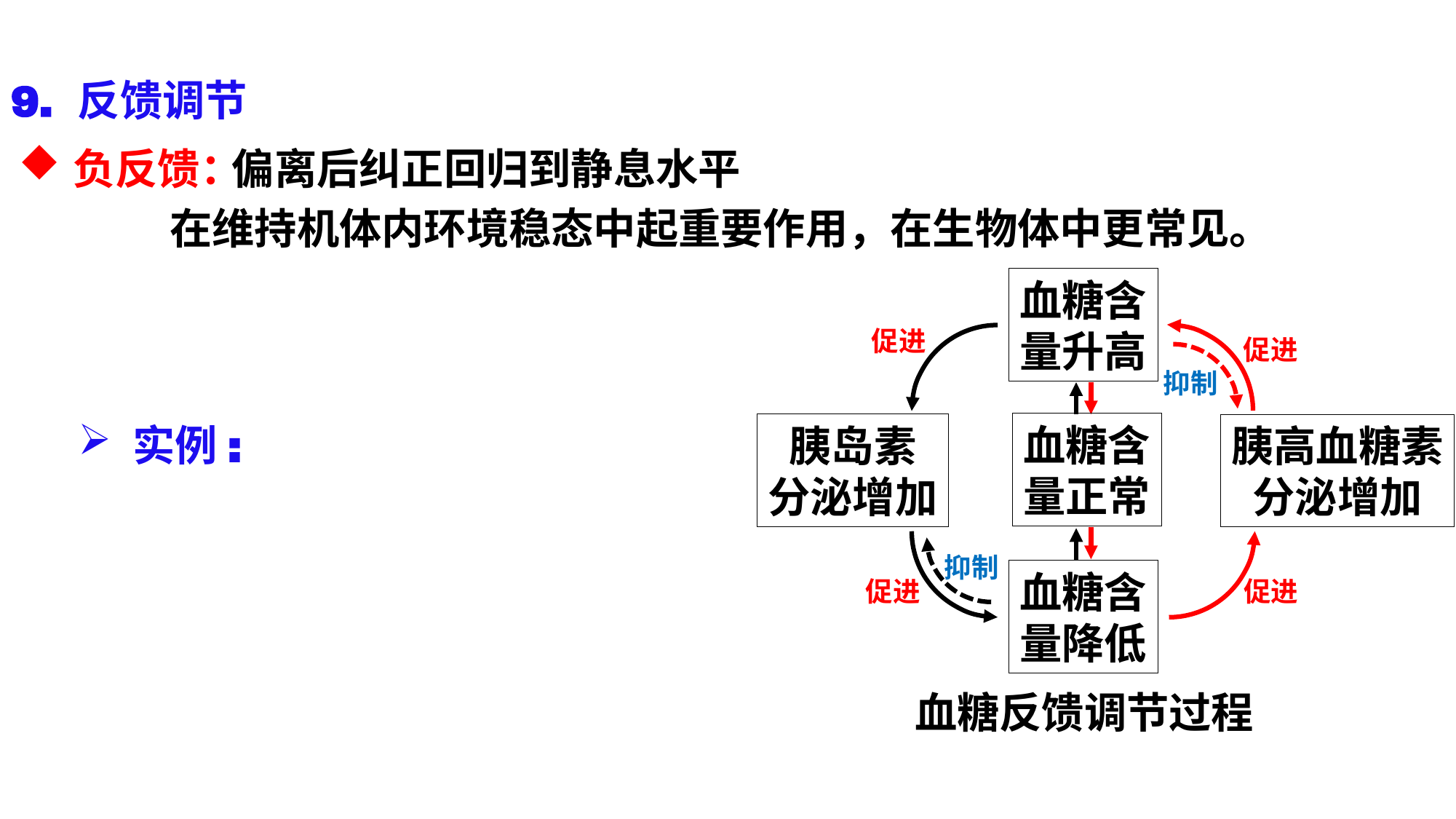

9. 反馈调节
偏离后纠正回归到静息水平
负反馈：
在维持机体内环境稳态中起重要作用，在生物体中更常见。
血糖含
量升高
促进

促进

抑制
实例:
血糖含
量正常
血糖反馈调节过程
胰岛素
分泌增加
胰高血糖素
分泌增加

促进

促进

抑制
血糖含
量降低